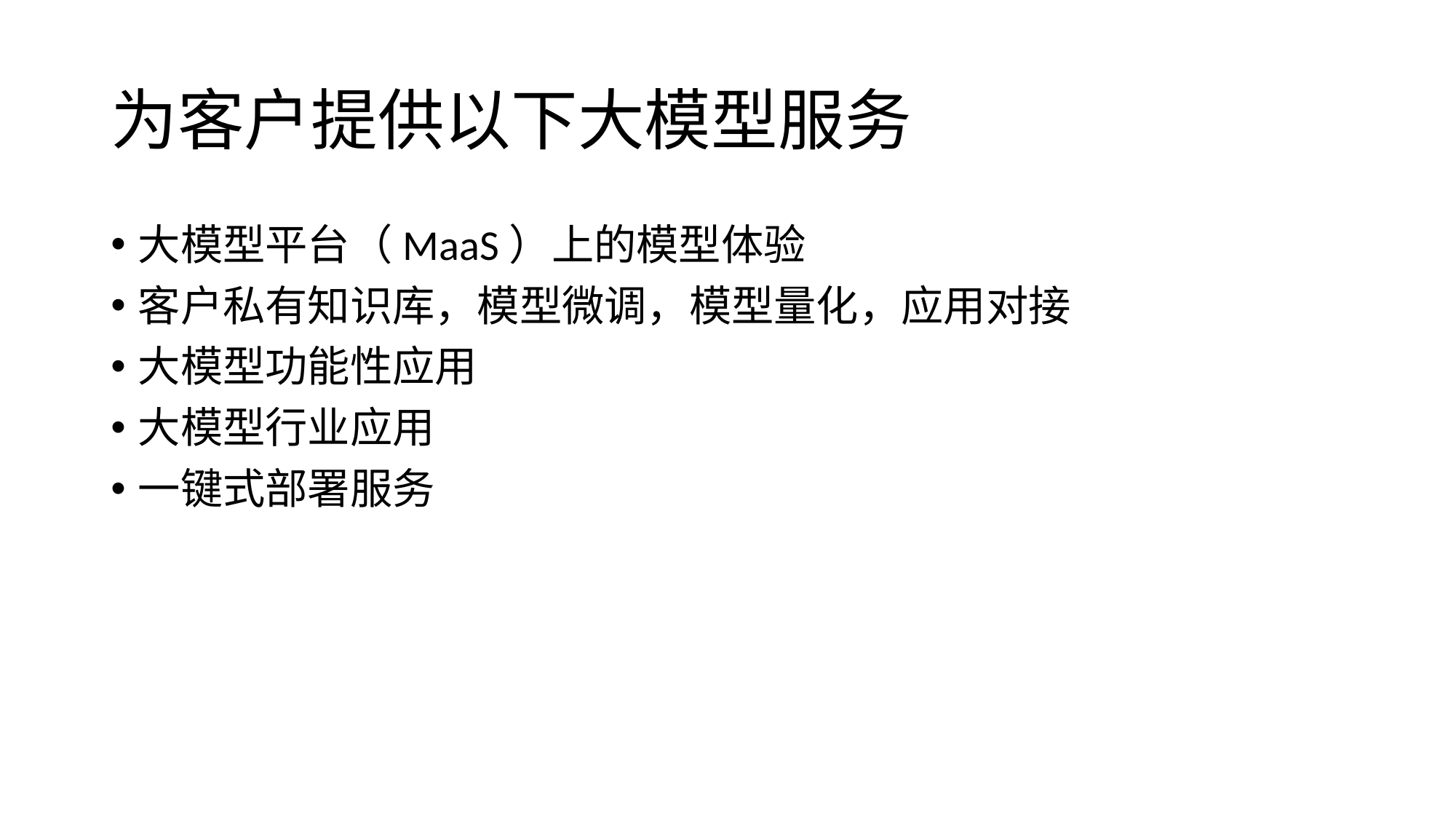

# 为客户提供以下大模型服务
大模型平台（MaaS）上的模型体验
客户私有知识库，模型微调，模型量化，应用对接
大模型功能性应用
大模型行业应用
一键式部署服务